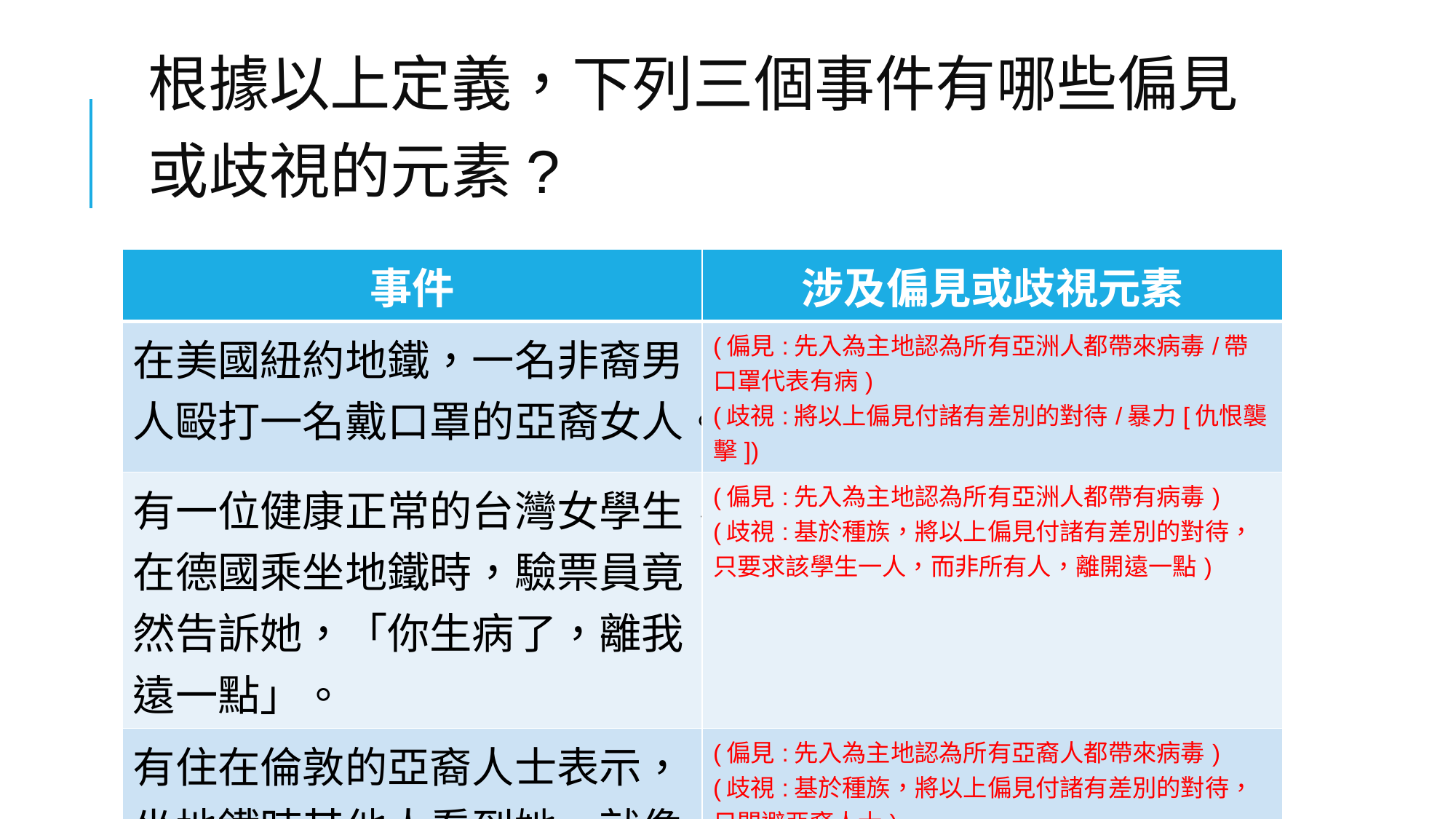

# 根據以上定義，下列三個事件有哪些偏見或歧視的元素?
| 事件 | 涉及偏見或歧視元素 |
| --- | --- |
| 在美國紐約地鐵，一名非裔男人毆打一名戴口罩的亞裔女人。 | (偏見:先入為主地認為所有亞洲人都帶來病毒/帶口罩代表有病) (歧視:將以上偏見付諸有差別的對待/暴力[仇恨襲擊]) |
| 有一位健康正常的台灣女學生，在德國乘坐地鐵時，驗票員竟然告訴她，「你生病了，離我遠一點」。 | (偏見:先入為主地認為所有亞洲人都帶有病毒) (歧視:基於種族，將以上偏見付諸有差別的對待，只要求該學生一人，而非所有人，離開遠一點) |
| 有住在倫敦的亞裔人士表示，坐地鐵時其他人看到她，就像看到瘟疫一樣趕緊走避。 | (偏見:先入為主地認為所有亞裔人都帶來病毒) (歧視:基於種族，將以上偏見付諸有差別的對待，只閃避亞裔人士) |